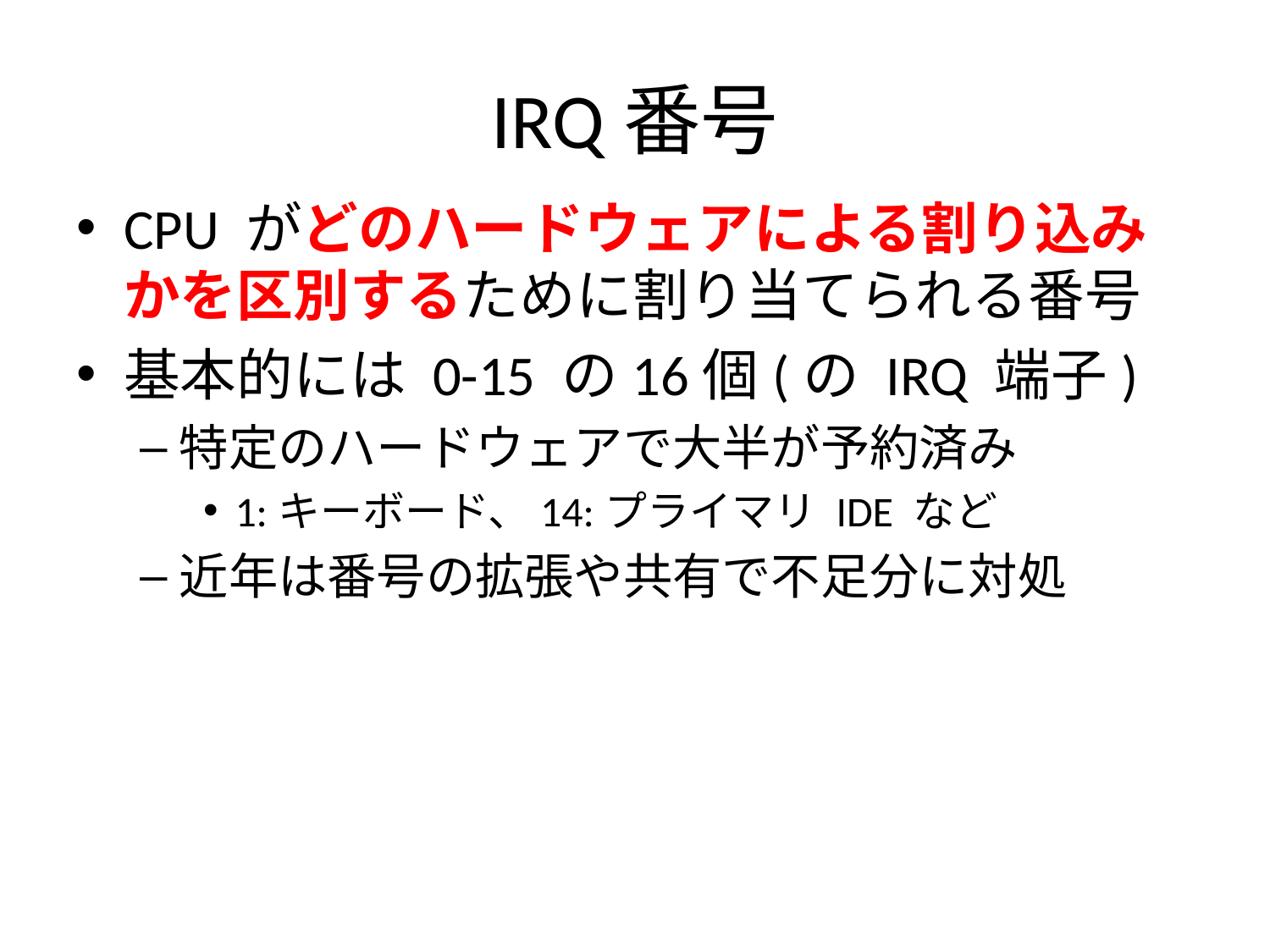

# IRQ番号
CPU がどのハードウェアによる割り込みかを区別するために割り当てられる番号
基本的には 0-15 の16個(の IRQ 端子)
特定のハードウェアで大半が予約済み
1:キーボード、14:プライマリ IDE など
近年は番号の拡張や共有で不足分に対処